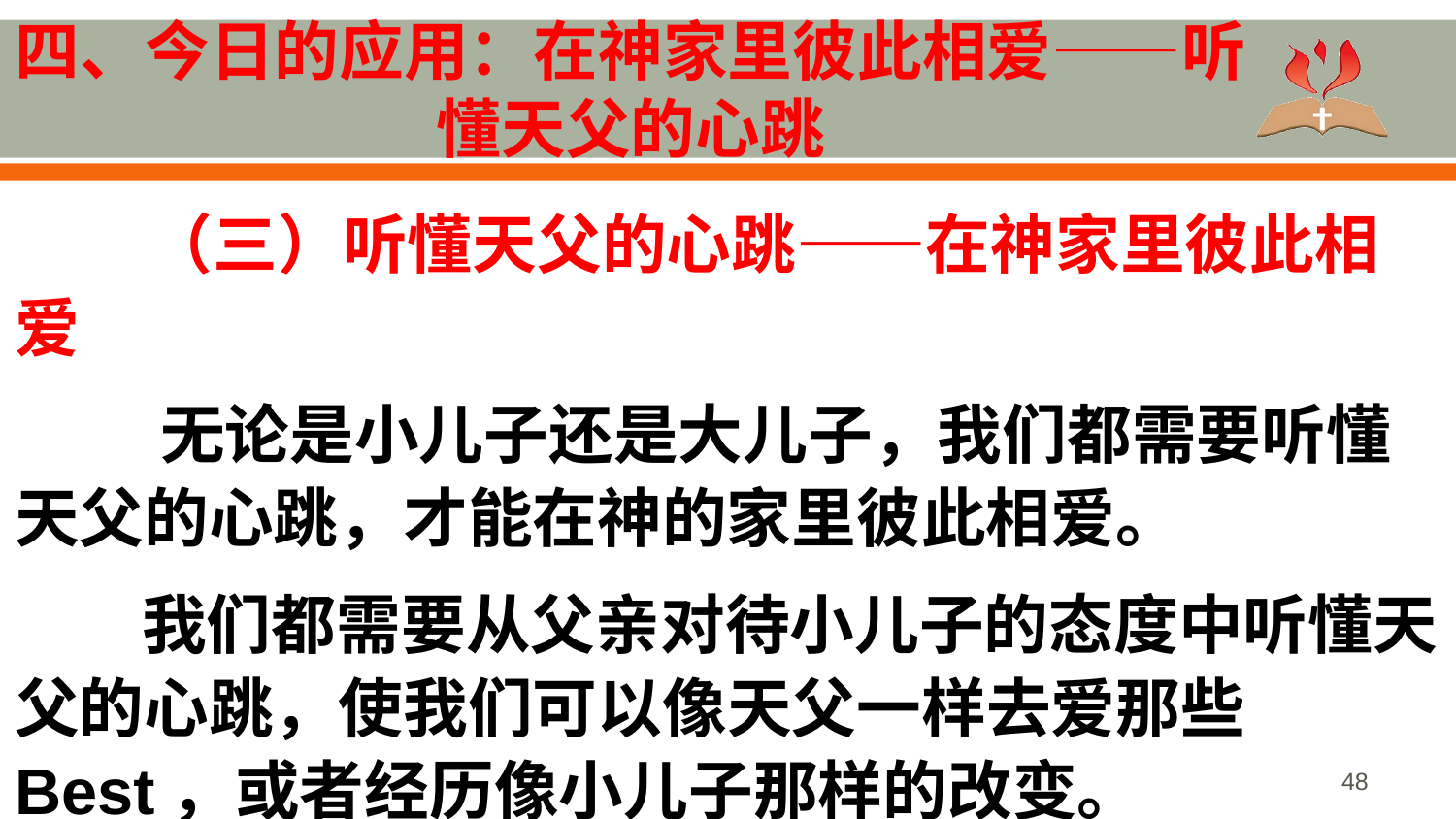

# 四、今日的应用：在神家里彼此相爱——听懂天父的心跳
        （三）听懂天父的心跳——在神家里彼此相爱
	无论是小儿子还是大儿子，我们都需要听懂天父的心跳，才能在神的家里彼此相爱。
我们都需要从父亲对待小儿子的态度中听懂天父的心跳，使我们可以像天父一样去爱那些Best，或者经历像小儿子那样的改变。

48